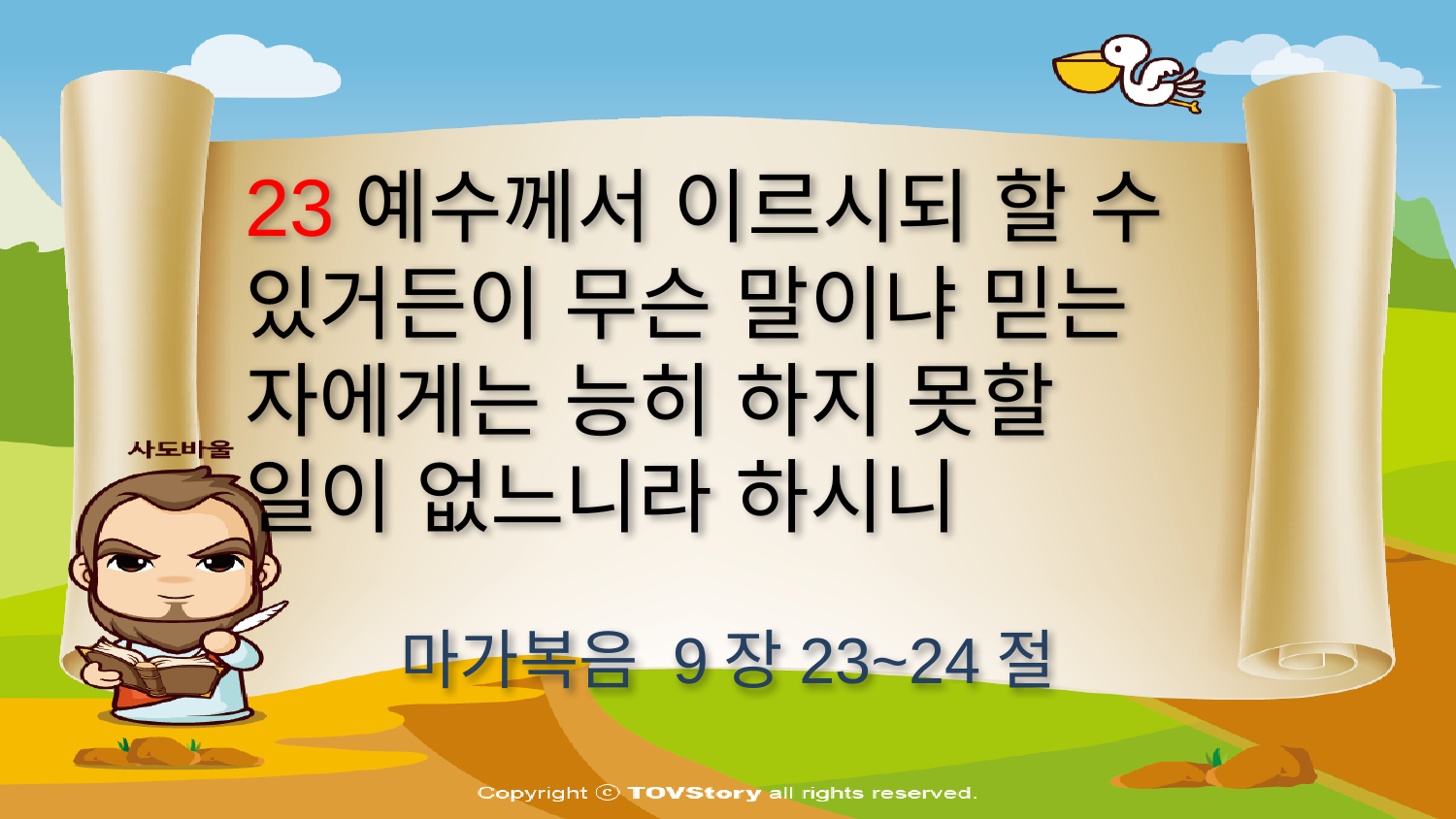

23예수께서 이르시되 할 수 있거든이 무슨 말이냐 믿는 자에게는 능히 하지 못할
일이 없느니라 하시니
마가복음 9장23~24절